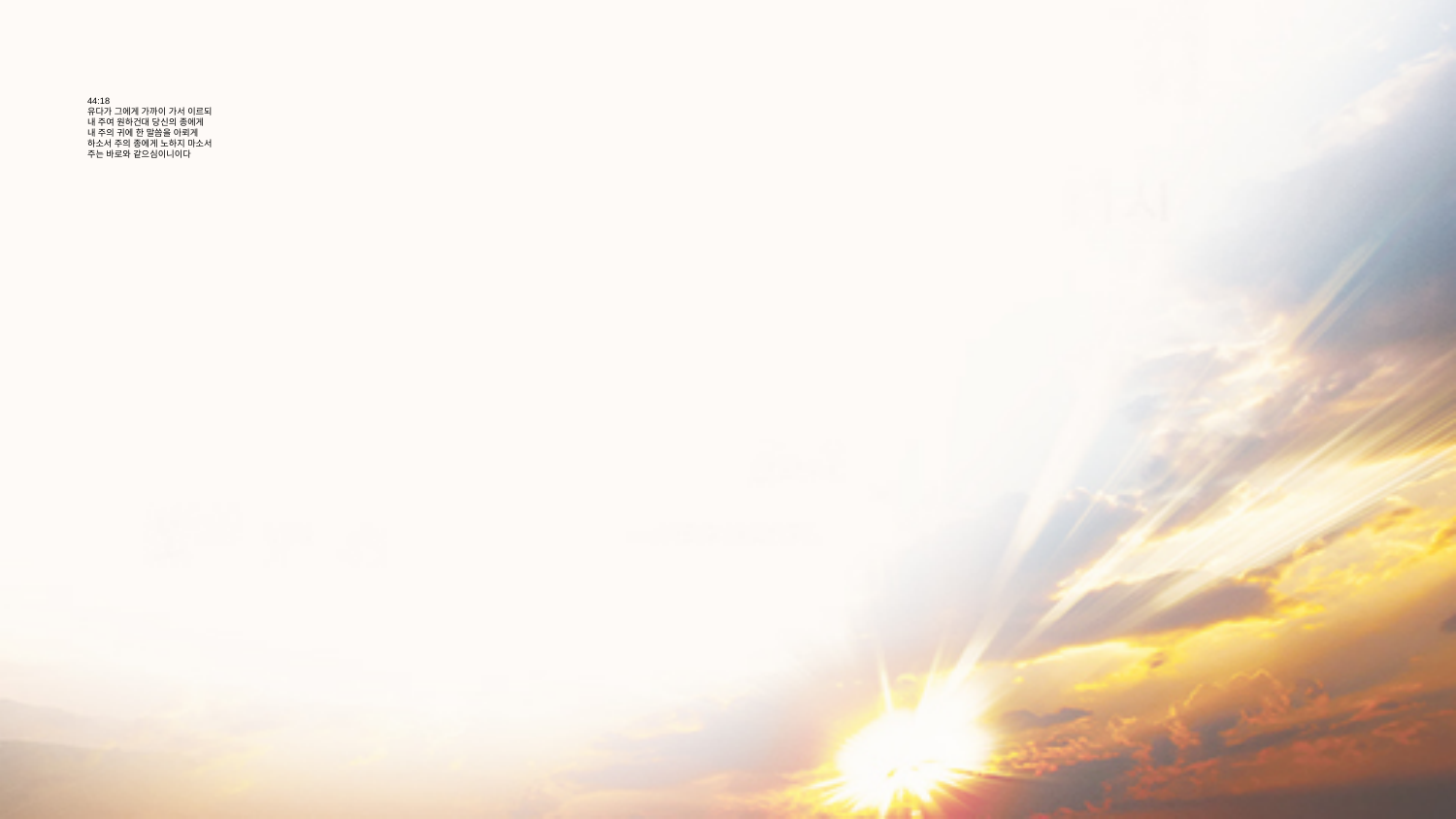

# 44:18 유다가 그에게 가까이 가서 이르되 내 주여 원하건대 당신의 종에게 내 주의 귀에 한 말씀을 아뢰게 하소서 주의 종에게 노하지 마소서 주는 바로와 같으심이니이다